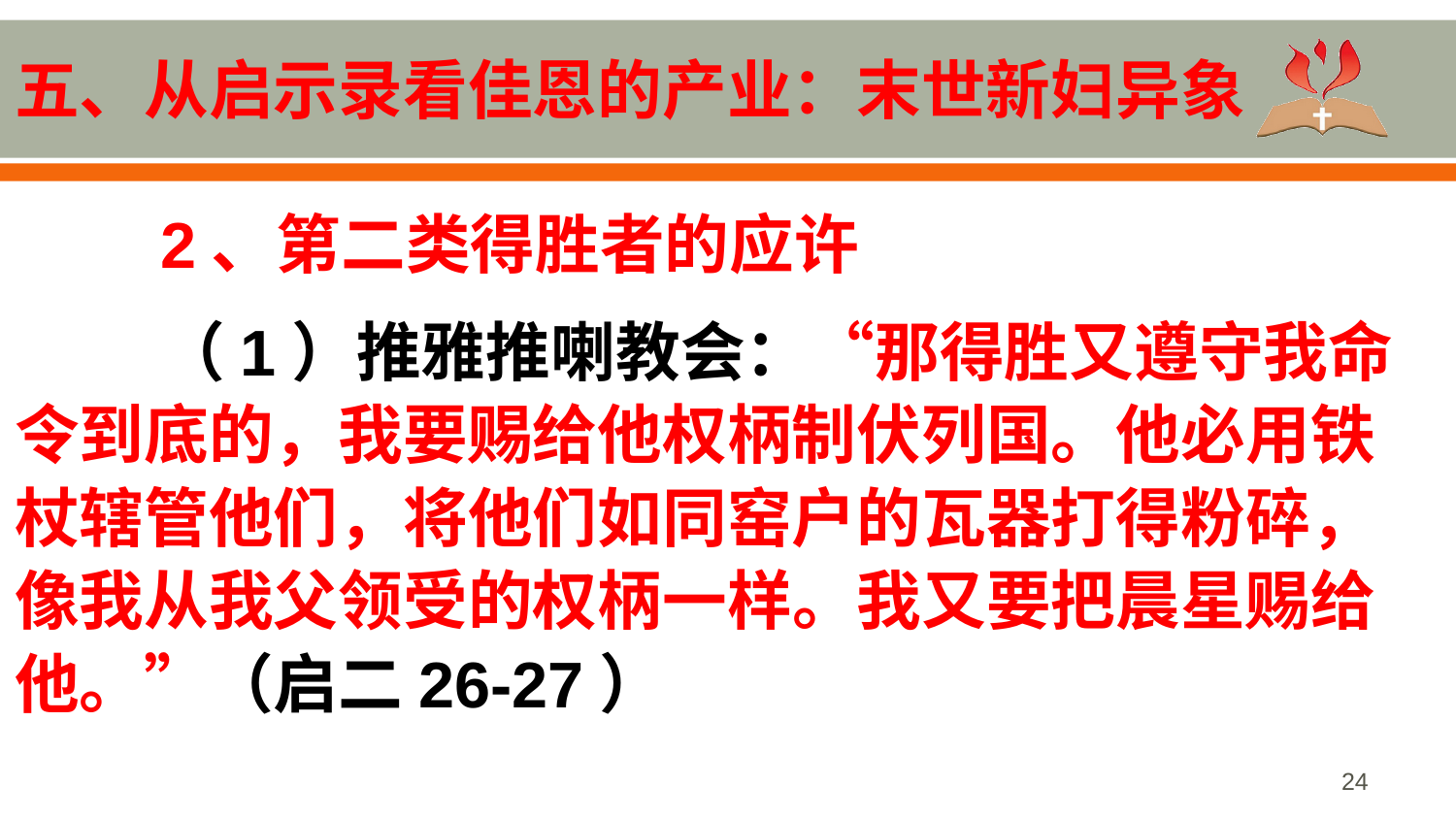

# 五、从启示录看佳恩的产业：末世新妇异象
	2、第二类得胜者的应许
	（1）推雅推喇教会：“那得胜又遵守我命令到底的，我要赐给他权柄制伏列国。他必用铁杖辖管他们，将他们如同窑户的瓦器打得粉碎，像我从我父领受的权柄一样。我又要把晨星赐给他。”（启二26-27）
24